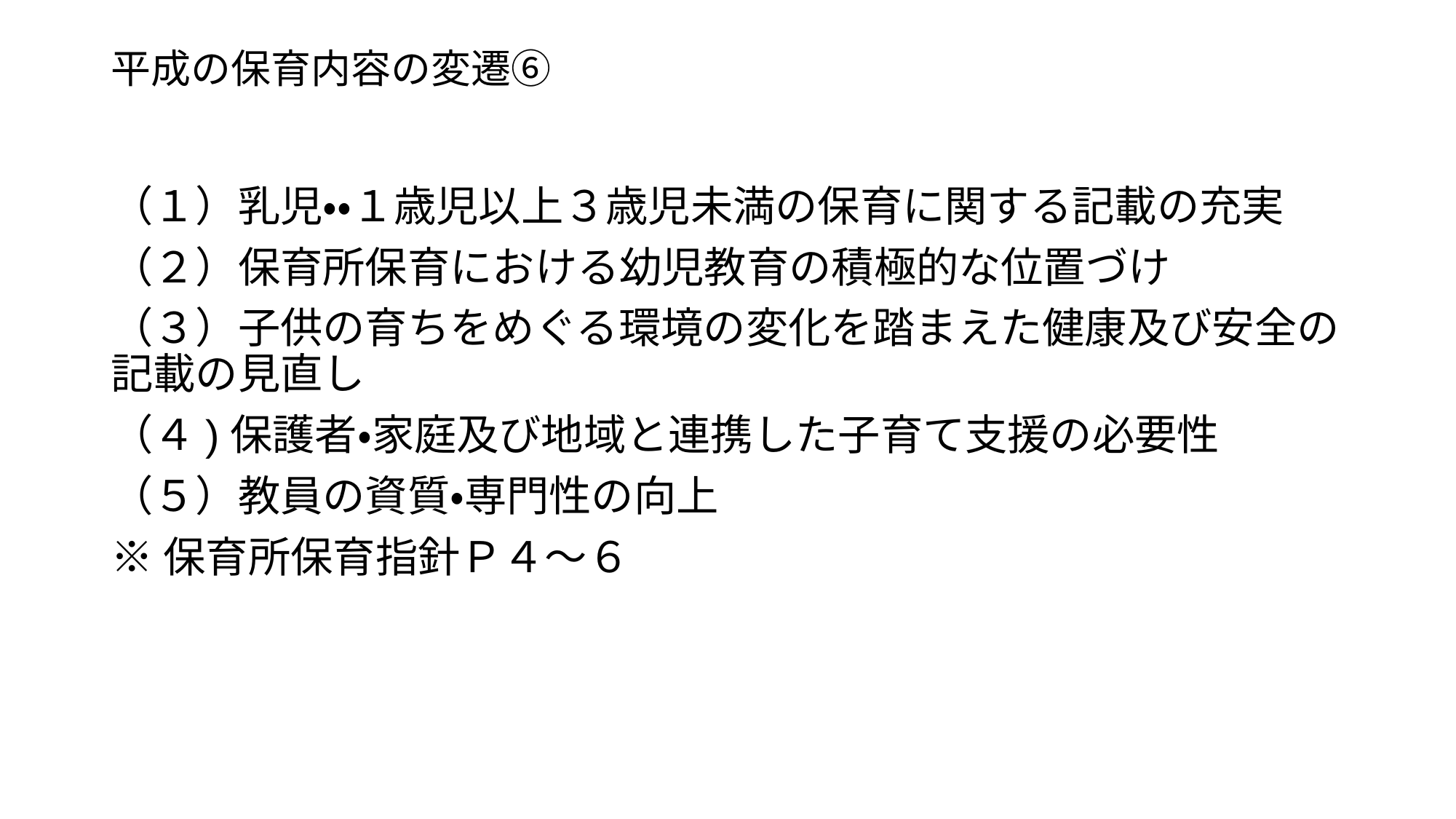

# 平成の保育内容の変遷⑥

（１）乳児・・１歳児以上３歳児未満の保育に関する記載の充実
（２）保育所保育における幼児教育の積極的な位置づけ
（３）子供の育ちをめぐる環境の変化を踏まえた健康及び安全の記載の見直し
（４)保護者・家庭及び地域と連携した子育て支援の必要性
（５）教員の資質・専門性の向上
※保育所保育指針Ｐ４～６